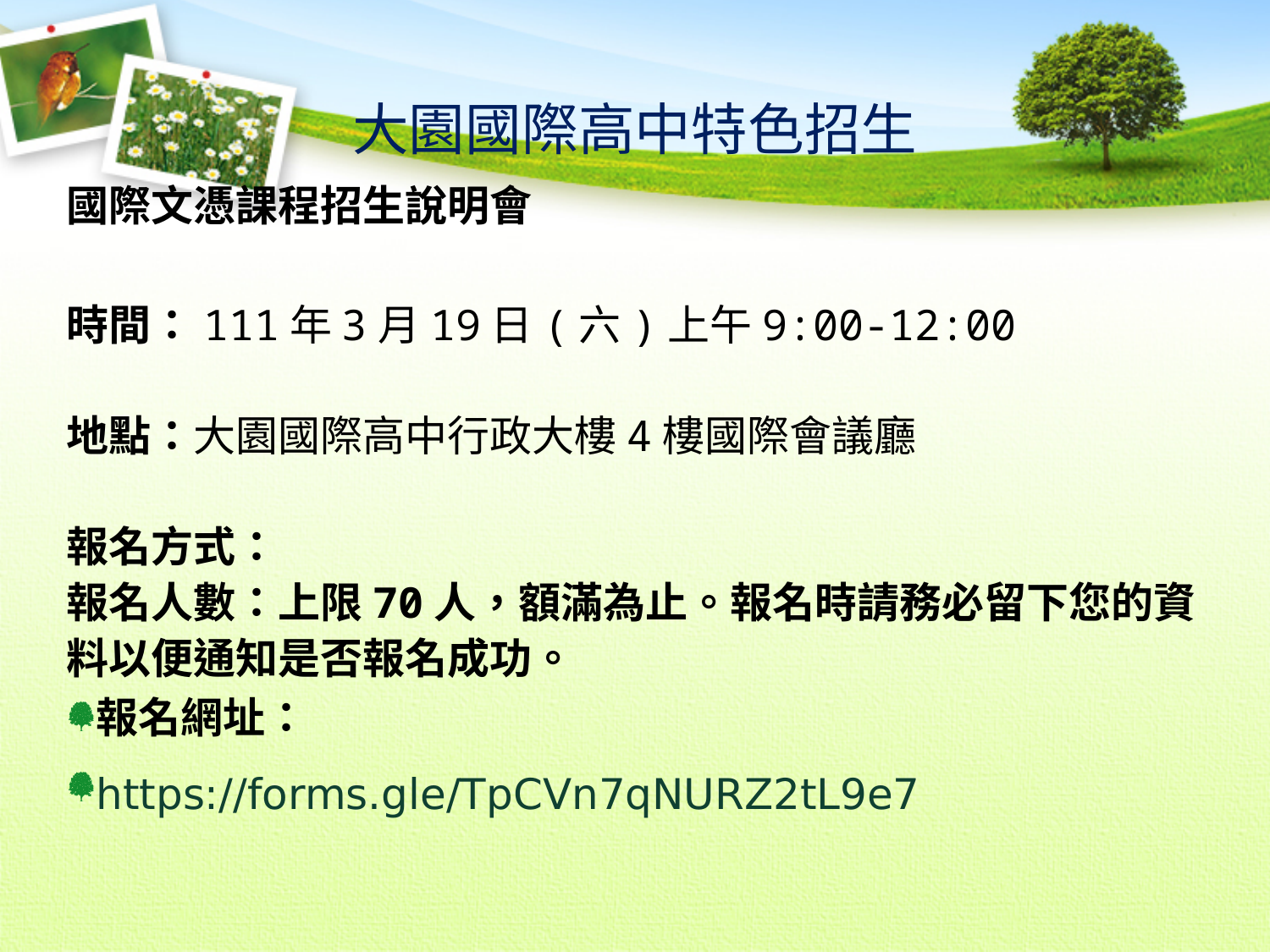

大園國際高中特色招生
國際文憑課程招生說明會

時間：111年3月19日(六)上午9:00-12:00

地點：大園國際高中行政大樓4樓國際會議廳

報名方式：
報名人數：上限70人，額滿為止。報名時請務必留下您的資料以便通知是否報名成功。
報名網址：
https://forms.gle/TpCVn7qNURZ2tL9e7